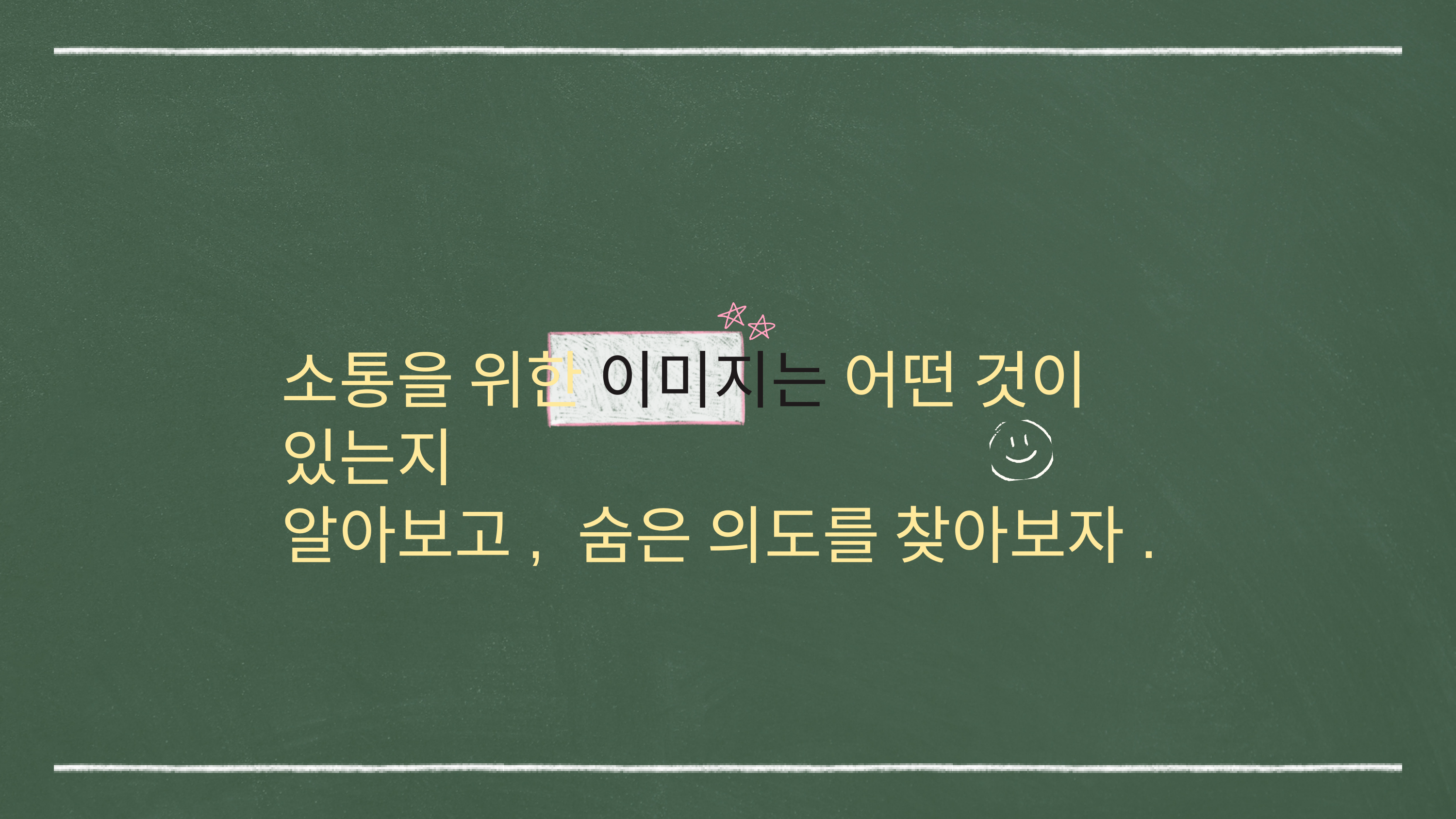

소통을 위한 이미지는 어떤 것이 있는지
알아보고, 숨은 의도를 찾아보자.